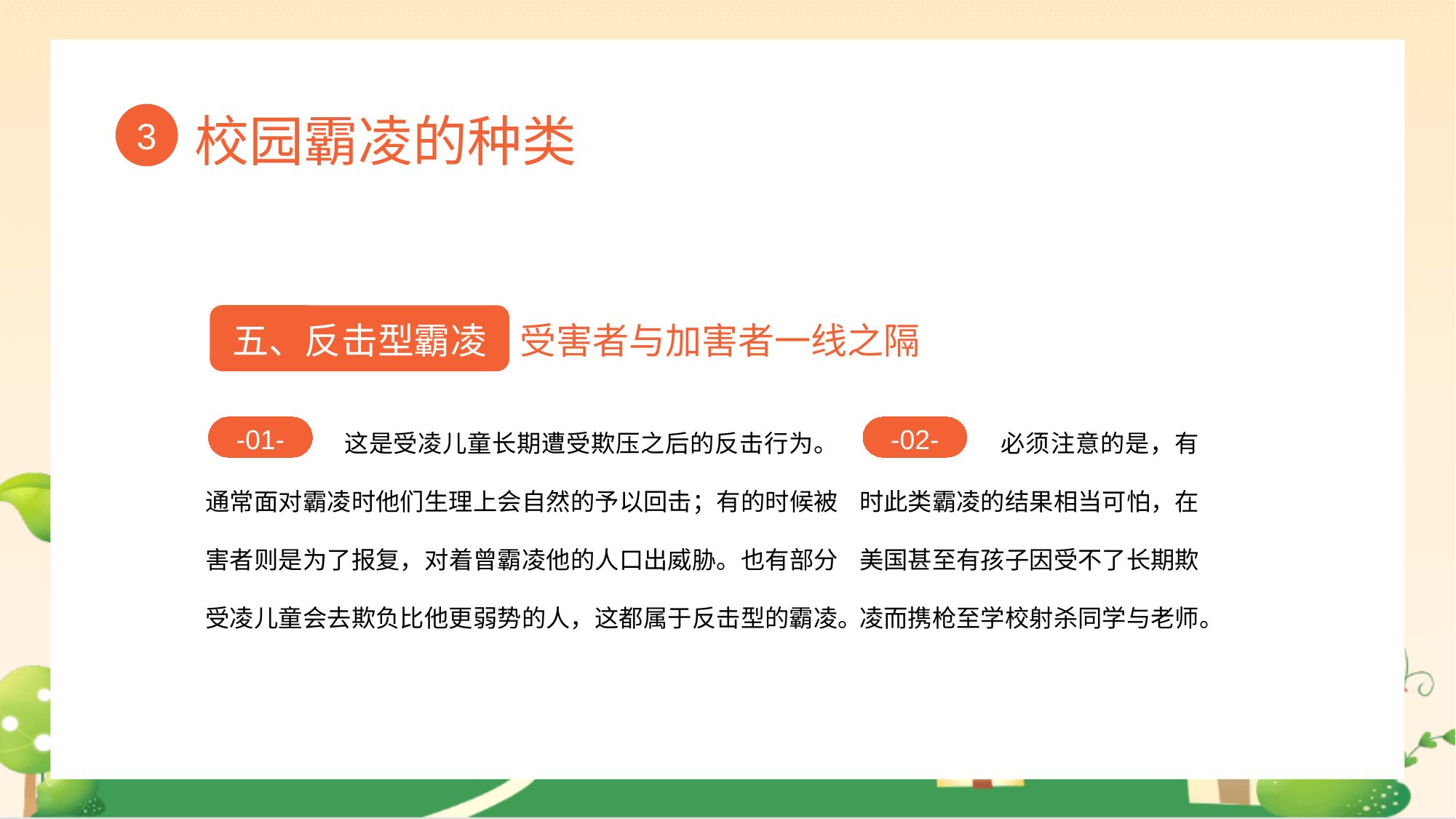

五、反击型霸凌
受害者与加害者一线之隔
                      这是受凌儿童长期遭受欺压之后的反击行为。通常面对霸凌时他们生理上会自然的予以回击；有的时候被害者则是为了报复，对着曾霸凌他的人口出威胁。也有部分受凌儿童会去欺负比他更弱势的人，这都属于反击型的霸凌。
                      必须注意的是，有时此类霸凌的结果相当可怕，在美国甚至有孩子因受不了长期欺凌而携枪至学校射杀同学与老师。
-01-
-02-